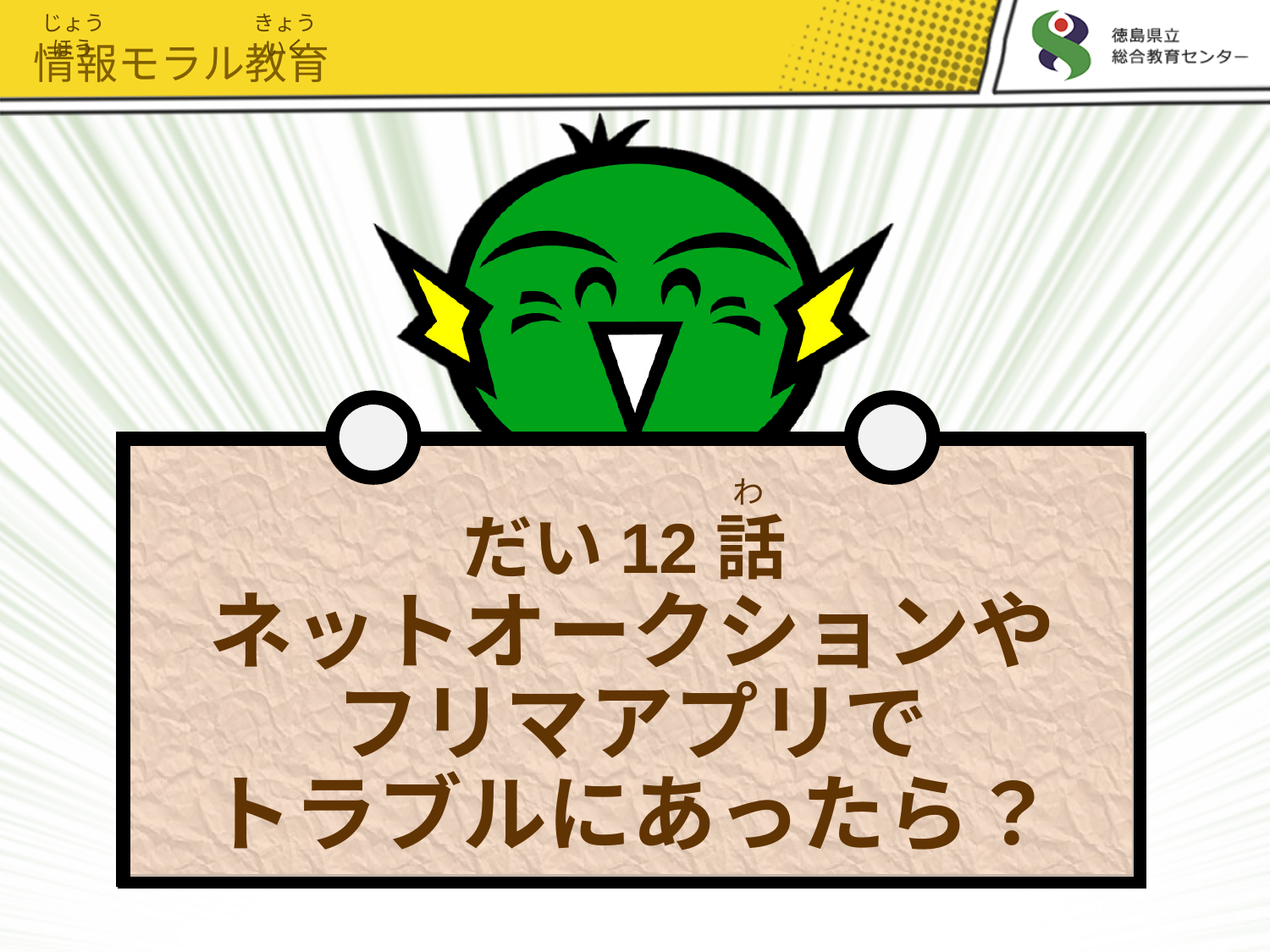

じょうほう
きょういく
情報モラル教育
わ
# だい12話 ネットオークションや フリマアプリで トラブルにあったら？